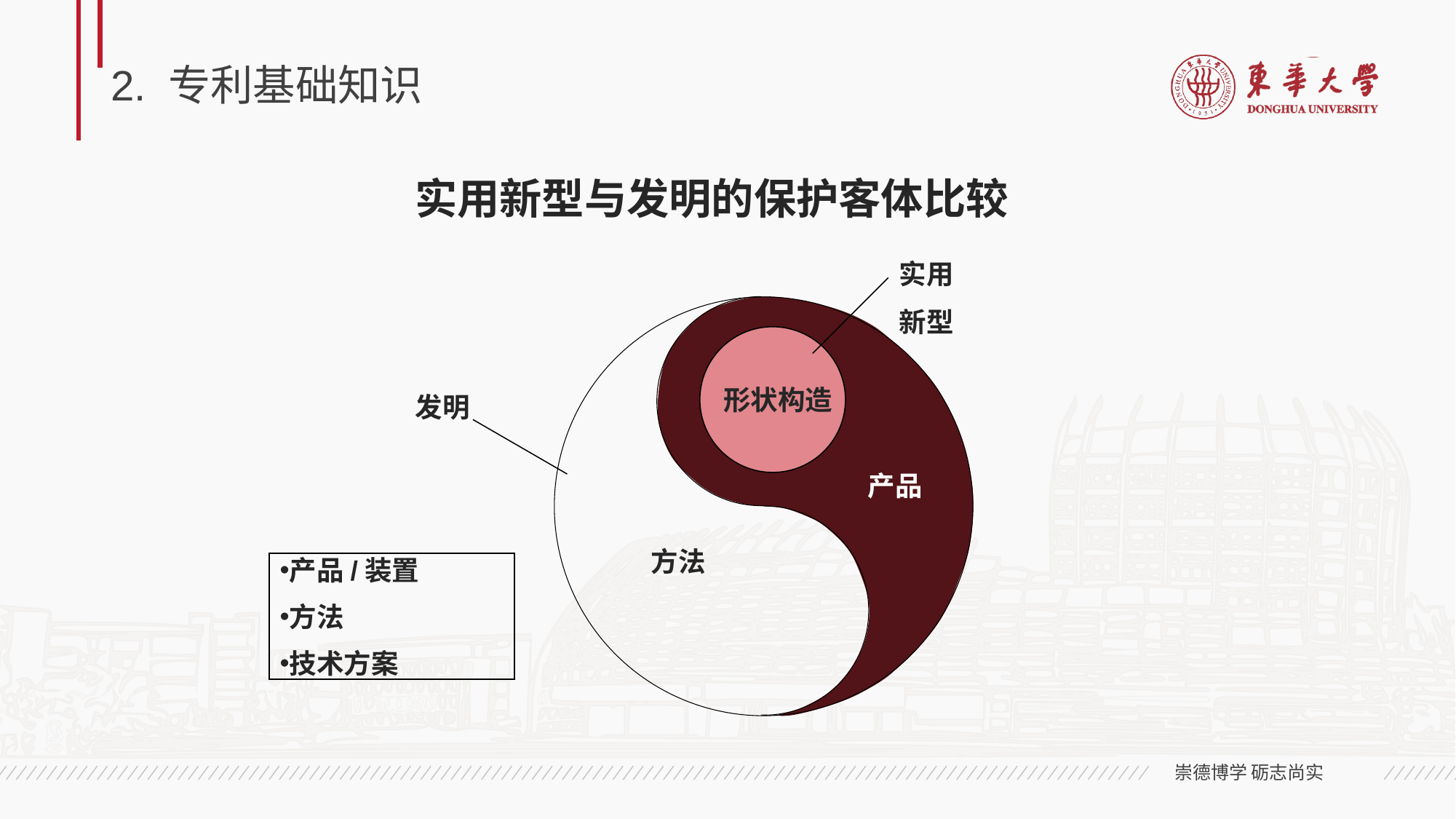

# 2. 专利基础知识
实用新型与发明的保护客体比较
实用新型

形状构造
发明

产品

方法
产品/装置
方法
技术方案